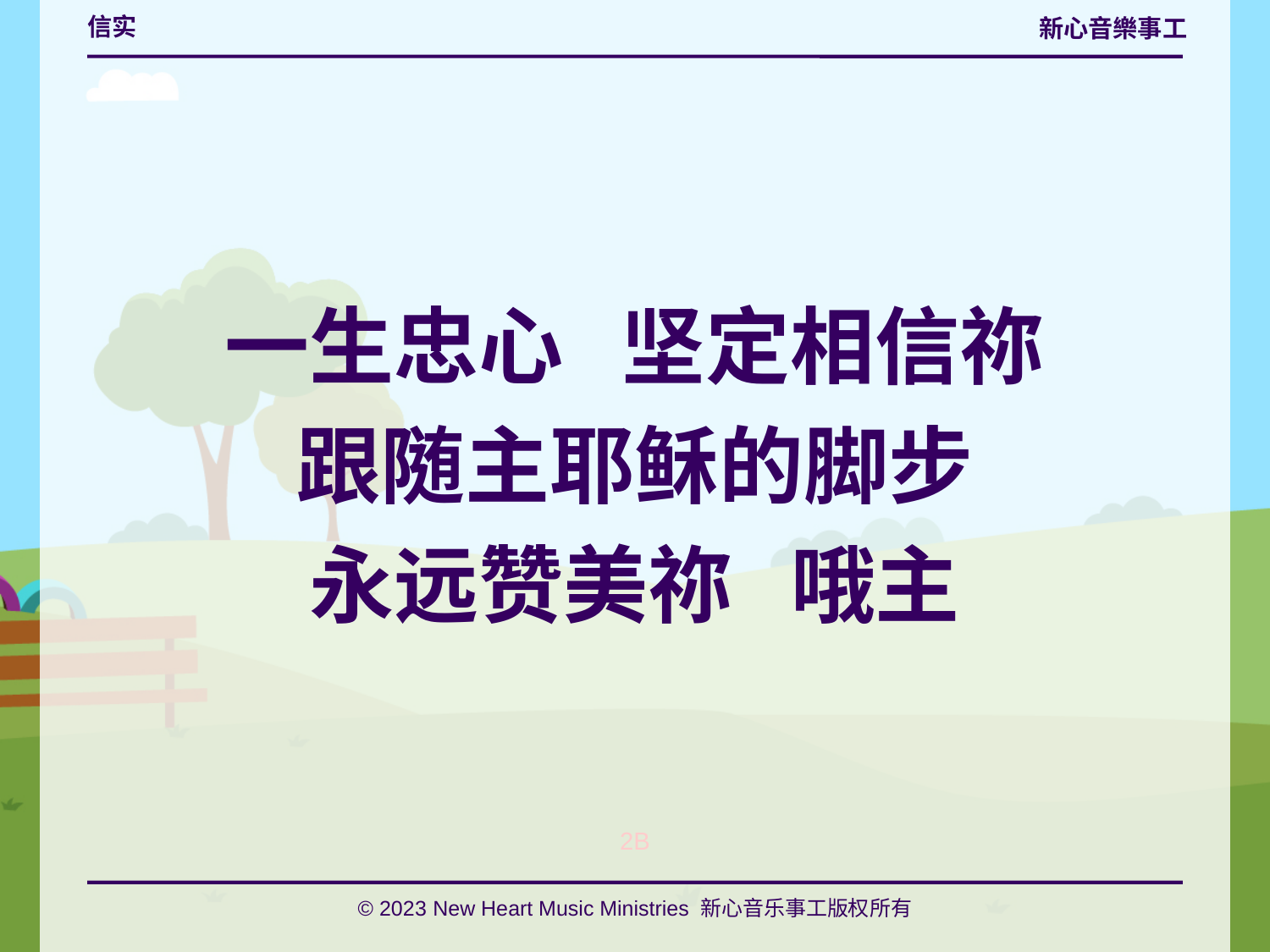

# 信实
一生忠心   坚定相信祢
跟随主耶稣的脚步
永远赞美祢   哦主
2B
© 2023 New Heart Music Ministries 新心音乐事工版权所有